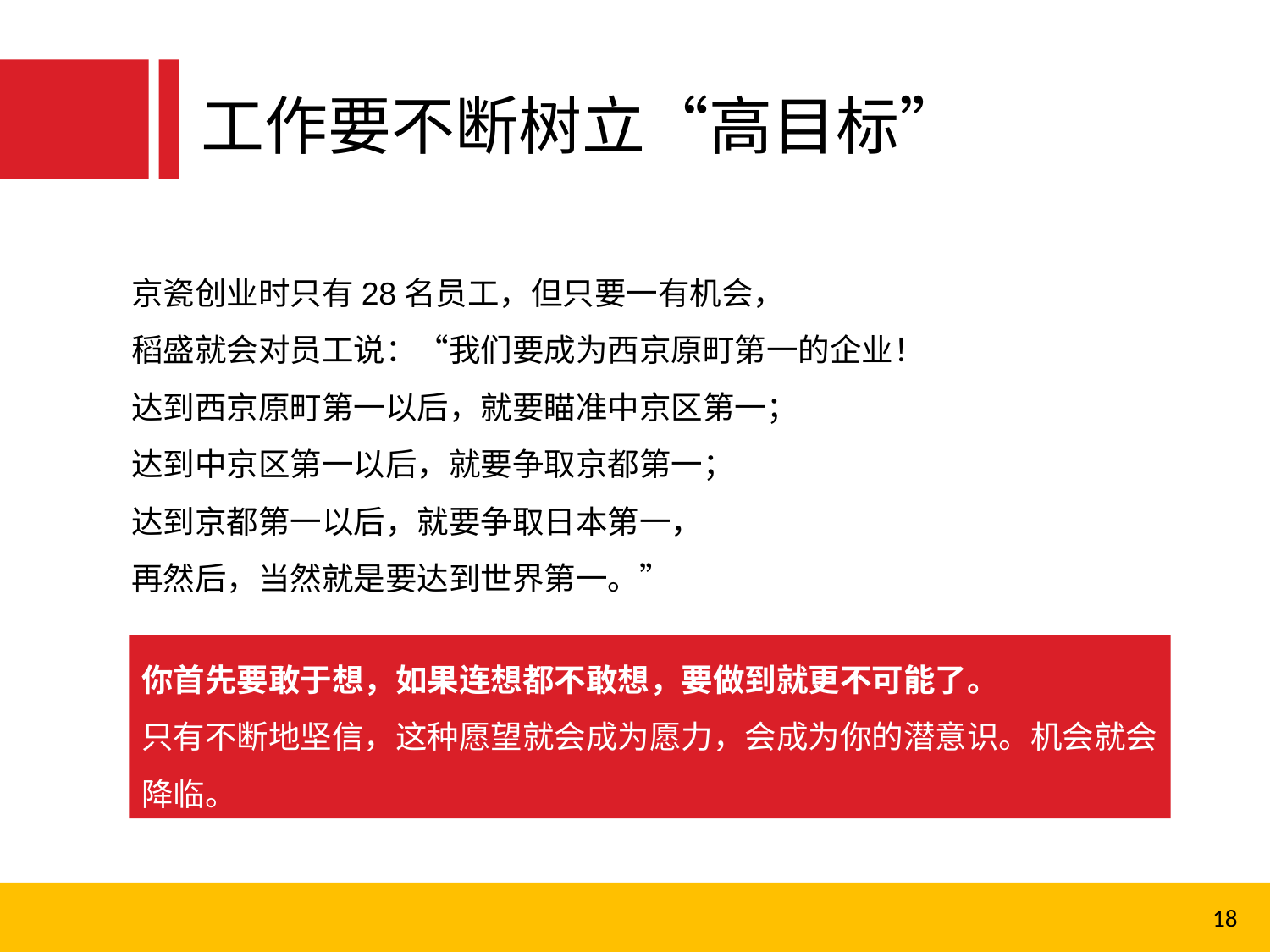

工作要不断树立“高目标”
京瓷创业时只有28名员工，但只要一有机会，
稻盛就会对员工说：“我们要成为西京原町第一的企业！
达到西京原町第一以后，就要瞄准中京区第一；
达到中京区第一以后，就要争取京都第一；
达到京都第一以后，就要争取日本第一，
再然后，当然就是要达到世界第一。”
你首先要敢于想，如果连想都不敢想，要做到就更不可能了。
只有不断地坚信，这种愿望就会成为愿力，会成为你的潜意识。机会就会降临。

18